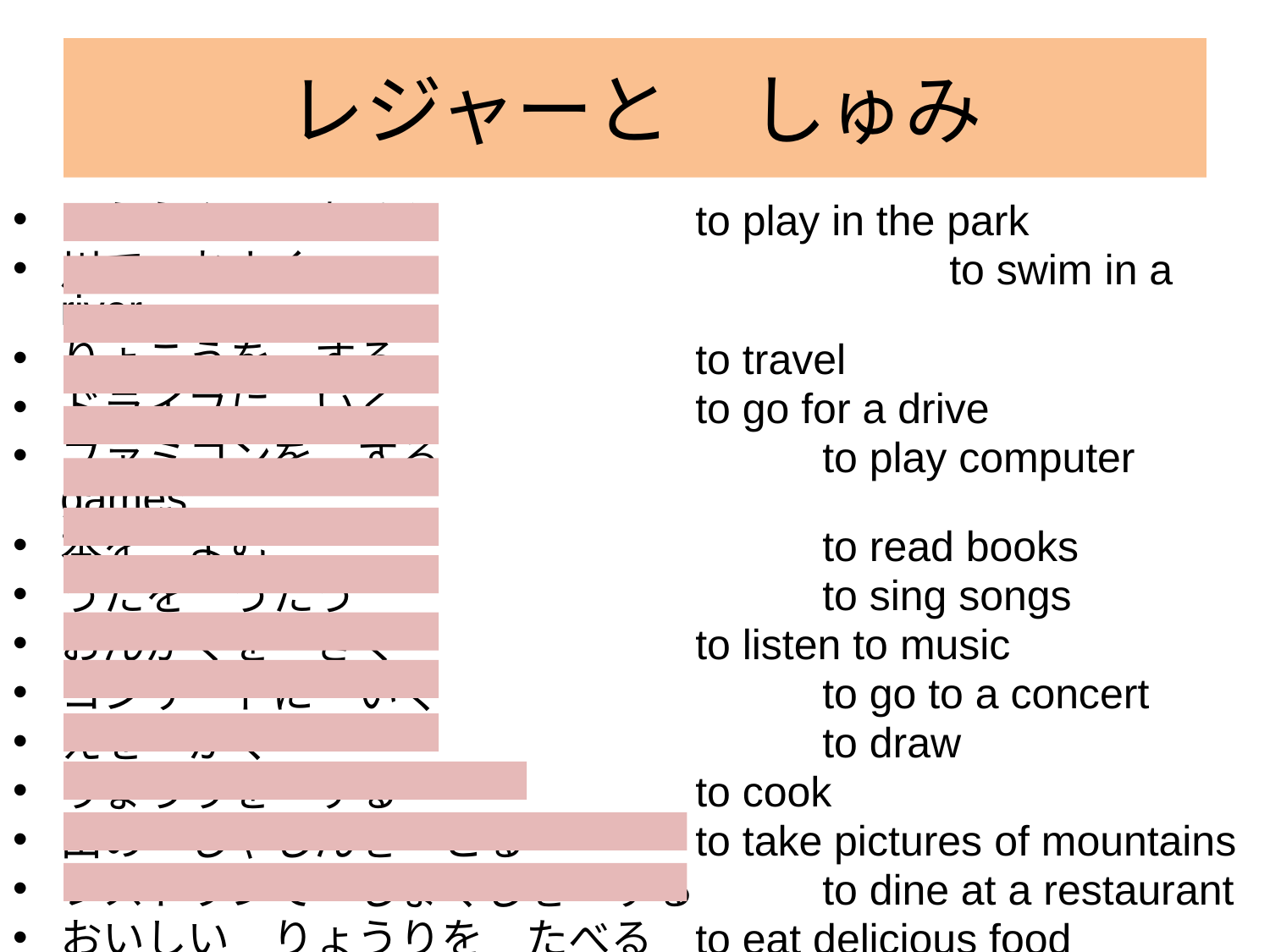

# レジャーと　しゅみ
こうえんで　あそぶ			to play in the park
川で　およぐ 					to swim in a river
りょこうを　する 			to travel
ドライブに　いく 			to go for a drive
ファミコンを　する 			to play computer games
本を　よむ 					to read books
うたを　うたう 				to sing songs
おんがくを　きく 			to listen to music
コンサートに　いく 			to go to a concert
えを　かく 					to draw
りょうりを　する 			to cook
山の　しゃしんを　とる 		to take pictures of mountains
レストランで　しょくじを　する	to dine at a restaurant
おいしい　りょうりを　たべる 	to eat delicious food